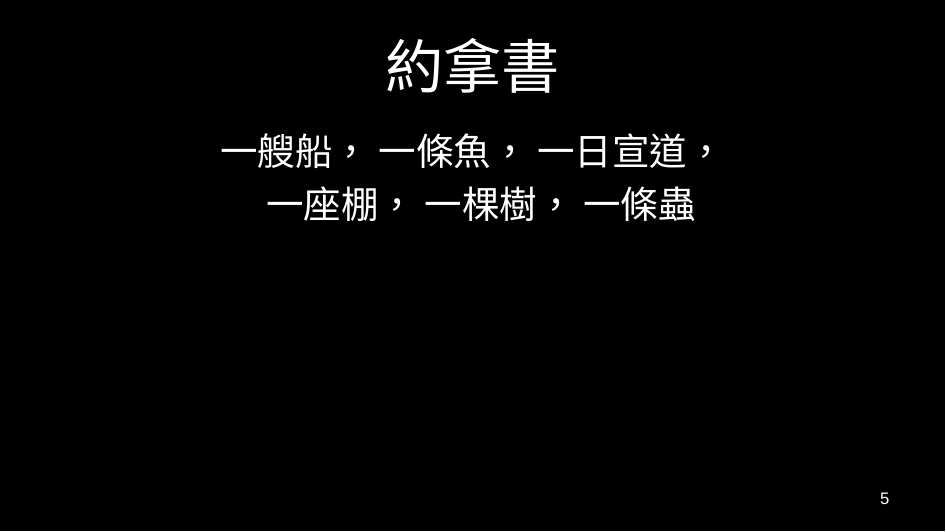

# 約拿書
一艘船， 一條魚， 一日宣道，
 一座棚， 一棵樹， 一條蟲
5